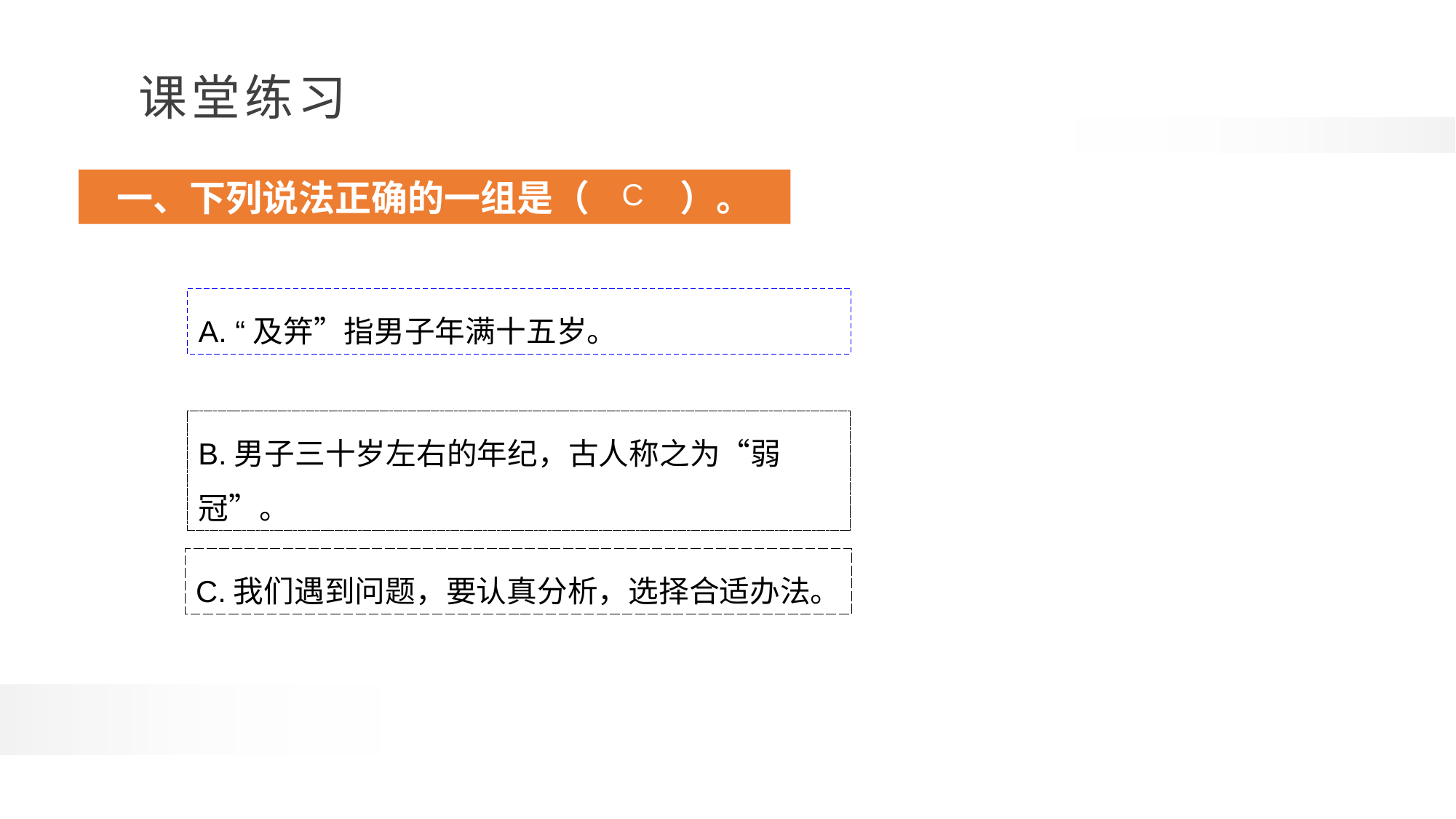

一、下列说法正确的一组是（           ）。
C
A. “及笄”指男子年满十五岁。
B.男子三十岁左右的年纪，古人称之为“弱冠”。
C.我们遇到问题，要认真分析，选择合适办法。